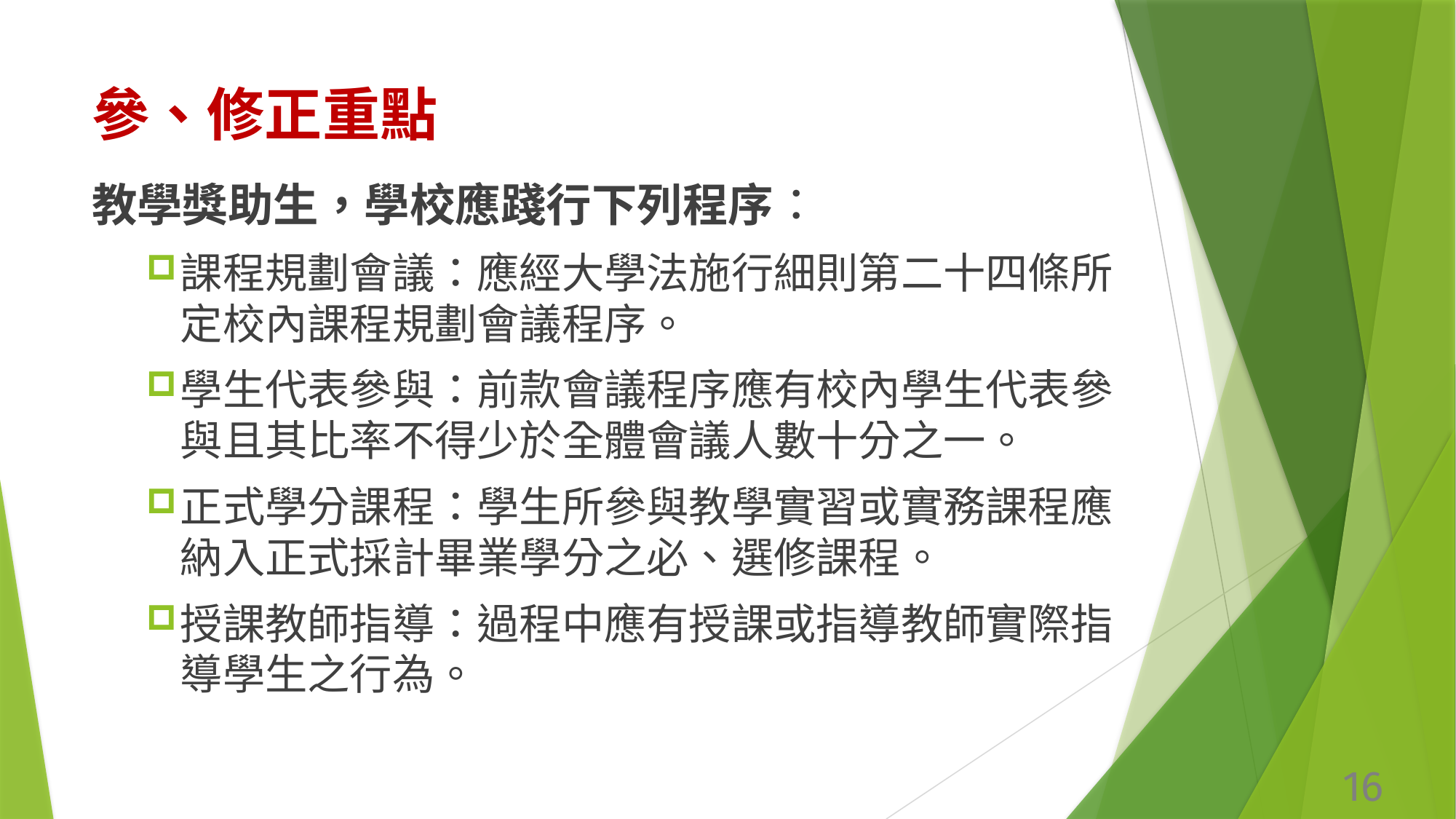

# 參、修正重點
教學獎助生，學校應踐行下列程序：
課程規劃會議：應經大學法施行細則第二十四條所定校內課程規劃會議程序。
學生代表參與：前款會議程序應有校內學生代表參與且其比率不得少於全體會議人數十分之一。
正式學分課程：學生所參與教學實習或實務課程應納入正式採計畢業學分之必、選修課程。
授課教師指導：過程中應有授課或指導教師實際指導學生之行為。

16